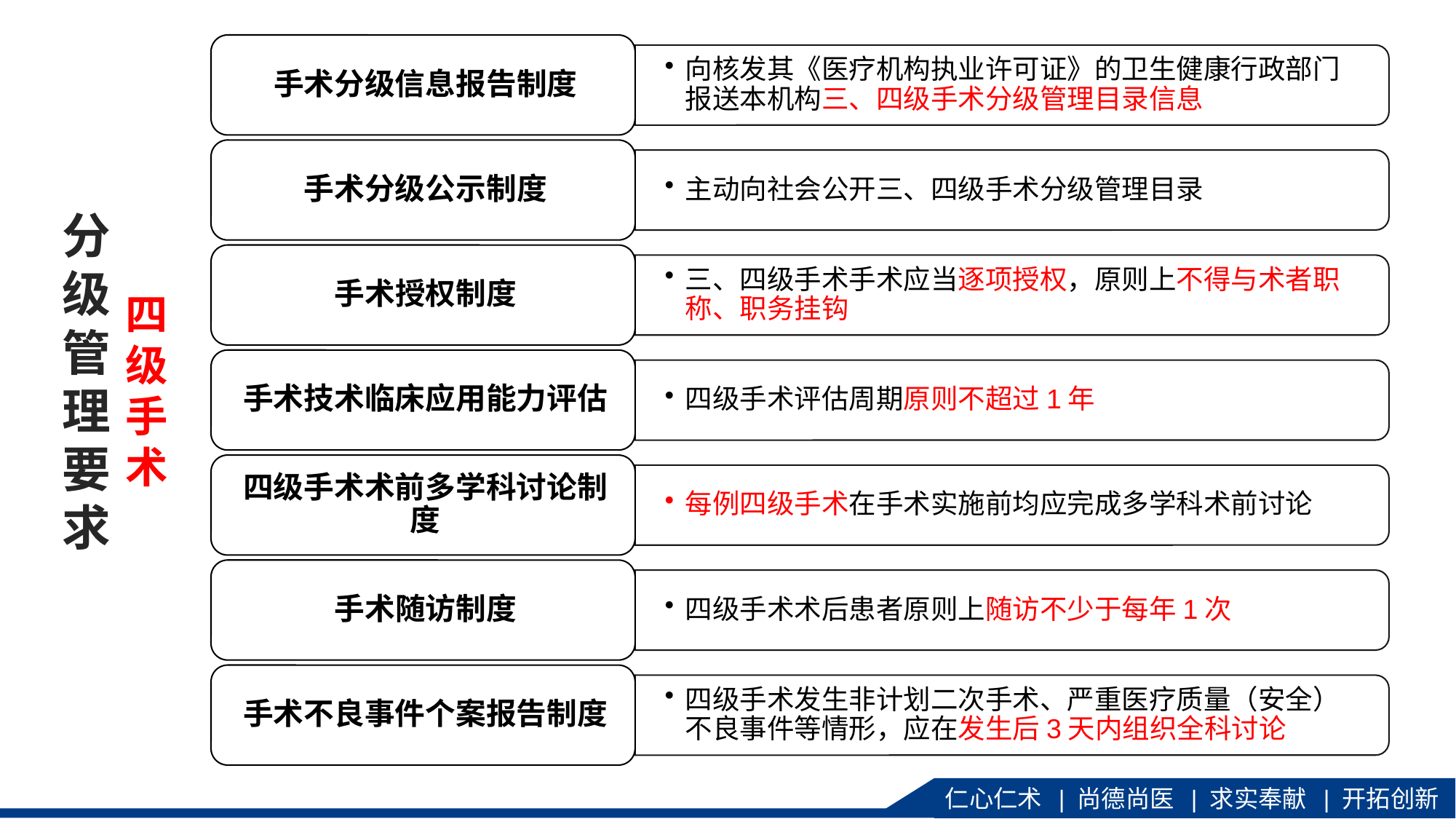

向核发其《医疗机构执业许可证》的卫生健康行政部门报送本机构三、四级手术分级管理目录信息
手术分级信息报告制度
主动向社会公开三、四级手术分级管理目录
手术分级公示制度
三、四级手术手术应当逐项授权，原则上不得与术者职称、职务挂钩
手术授权制度
四级手术评估周期原则不超过1年
手术技术临床应用能力评估
每例四级手术在手术实施前均应完成多学科术前讨论
四级手术术前多学科讨论制度
四级手术术后患者原则上随访不少于每年1次
手术随访制度
四级手术发生非计划二次手术、严重医疗质量（安全）不良事件等情形，应在发生后3天内组织全科讨论
手术不良事件个案报告制度
# 分级管理要求

四级手术